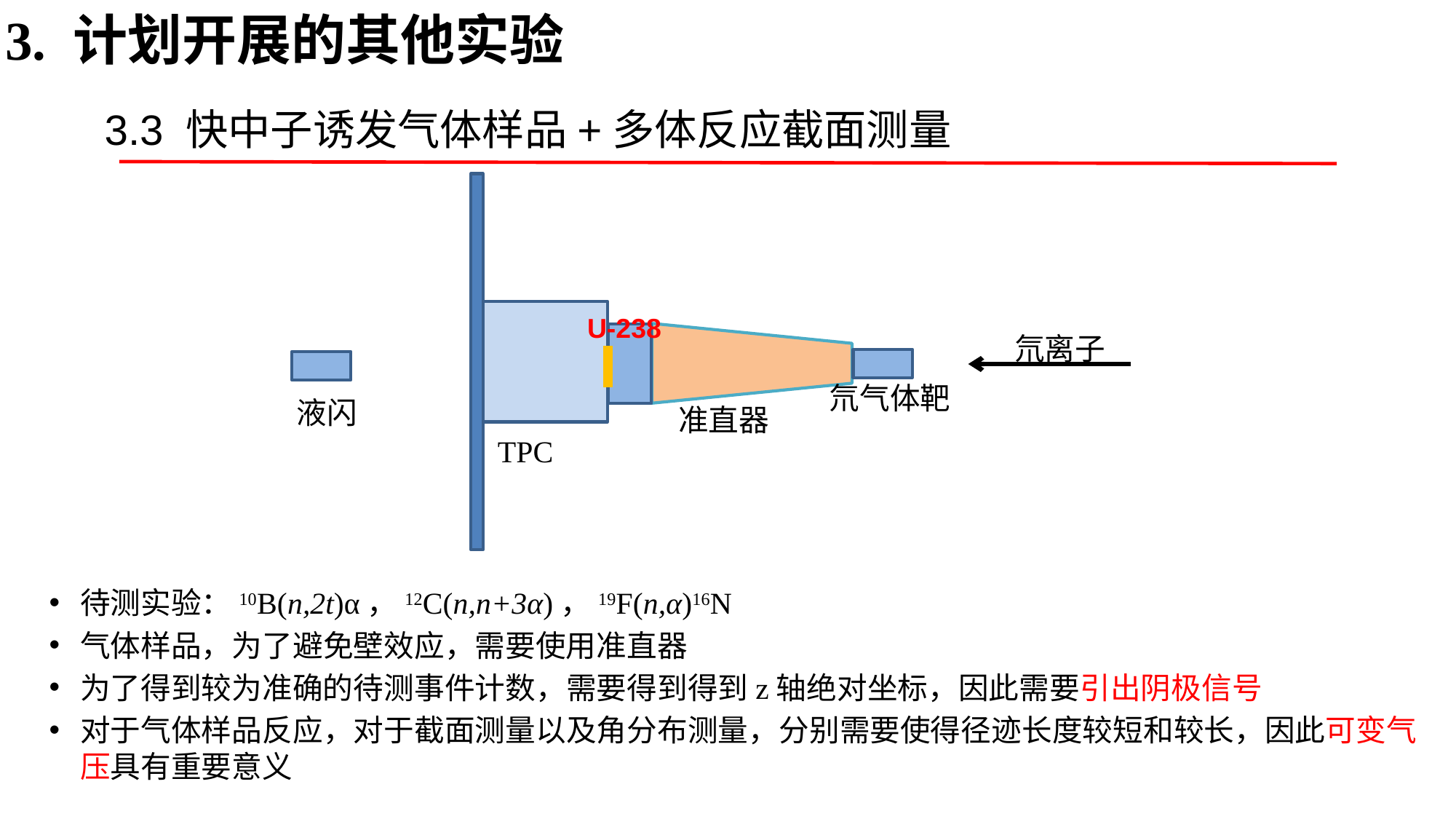

3. 计划开展的其他实验
# 3.3 快中子诱发气体样品+多体反应截面测量

氘气体靶
TPC
氘离子

U-238

液闪

准直器
待测实验：10B(n,2t)α，12C(n,n+3α)，19F(n,α)16N
气体样品，为了避免壁效应，需要使用准直器
为了得到较为准确的待测事件计数，需要得到得到z轴绝对坐标，因此需要引出阴极信号
对于气体样品反应，对于截面测量以及角分布测量，分别需要使得径迹长度较短和较长，因此可变气压具有重要意义

22